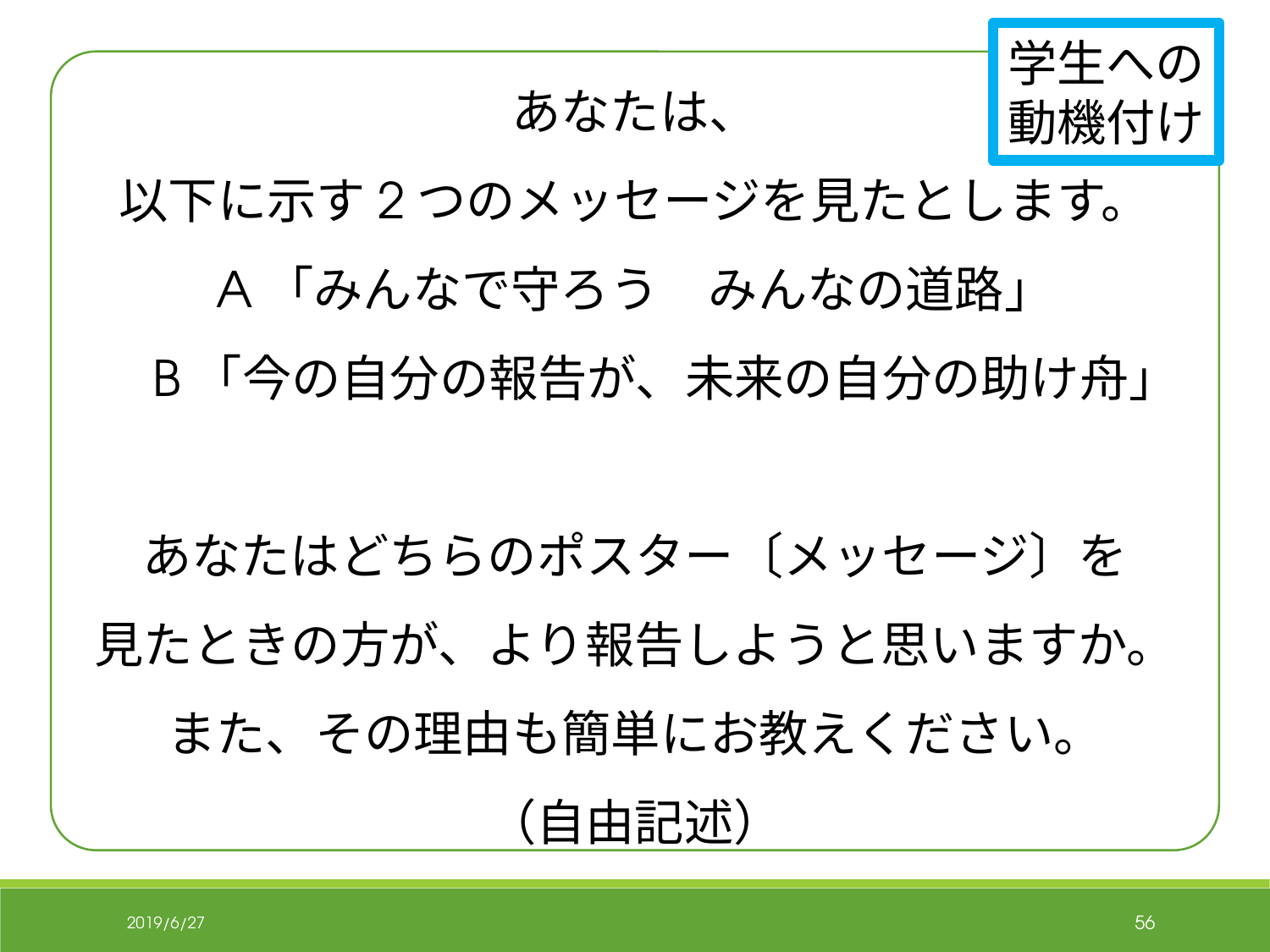

### Chart: 破損を発見した経験

| Category |
|---|
学生への
動機付け
あなたは、
以下に示す2つのメッセージを見たとします。
A「みんなで守ろう　みんなの道路」
　B「今の自分の報告が、未来の自分の助け舟」

あなたはどちらのポスター〔メッセージ〕を
見たときの方が、より報告しようと思いますか。
また、その理由も簡単にお教えください。
（自由記述）
2019/6/27
56